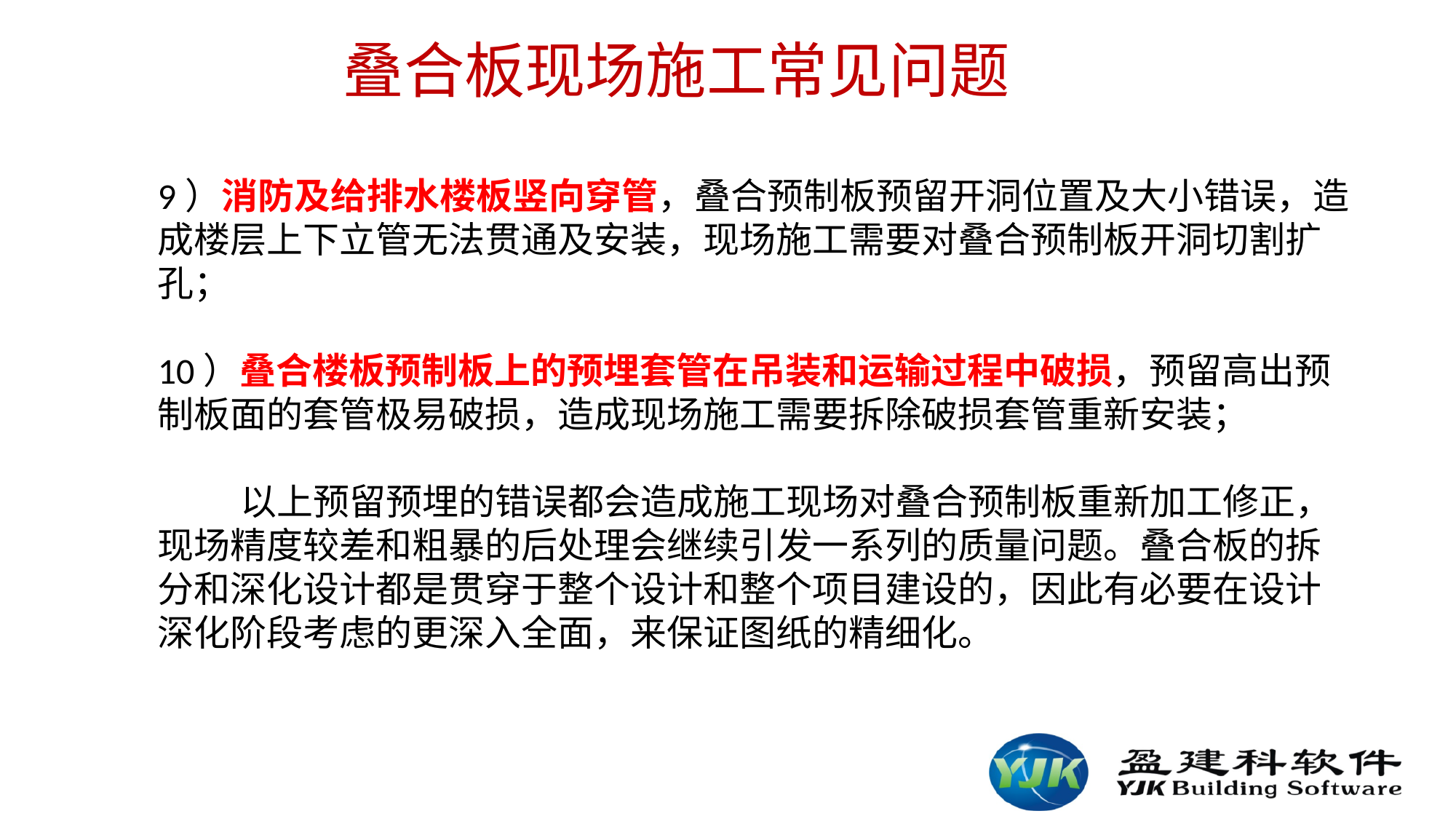

# 叠合板现场施工常见问题

9）消防及给排水楼板竖向穿管，叠合预制板预留开洞位置及大小错误，造成楼层上下立管无法贯通及安装，现场施工需要对叠合预制板开洞切割扩孔；

10）叠合楼板预制板上的预埋套管在吊装和运输过程中破损，预留高出预制板面的套管极易破损，造成现场施工需要拆除破损套管重新安装；

         以上预留预埋的错误都会造成施工现场对叠合预制板重新加工修正，现场精度较差和粗暴的后处理会继续引发一系列的质量问题。叠合板的拆分和深化设计都是贯穿于整个设计和整个项目建设的，因此有必要在设计深化阶段考虑的更深入全面，来保证图纸的精细化。
25